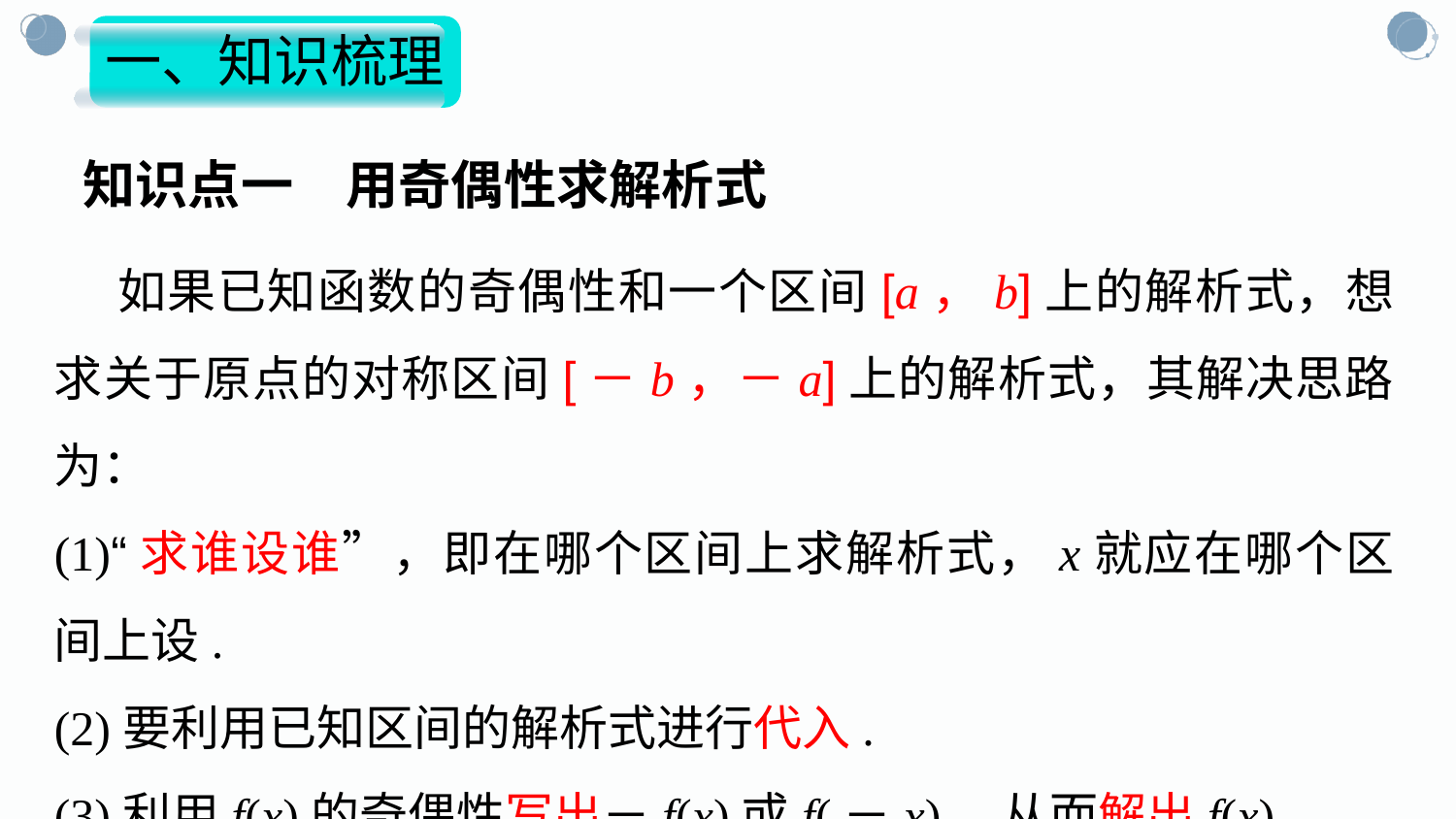

一、知识梳理
知识点一　用奇偶性求解析式
    如果已知函数的奇偶性和一个区间[a，b]上的解析式，想求关于原点的对称区间[－b，－a]上的解析式，其解决思路为：
(1)“求谁设谁”，即在哪个区间上求解析式，x就应在哪个区间上设.
(2)要利用已知区间的解析式进行代入.
(3)利用f(x)的奇偶性写出－f(x)或f(－x)，从而解出f(x).